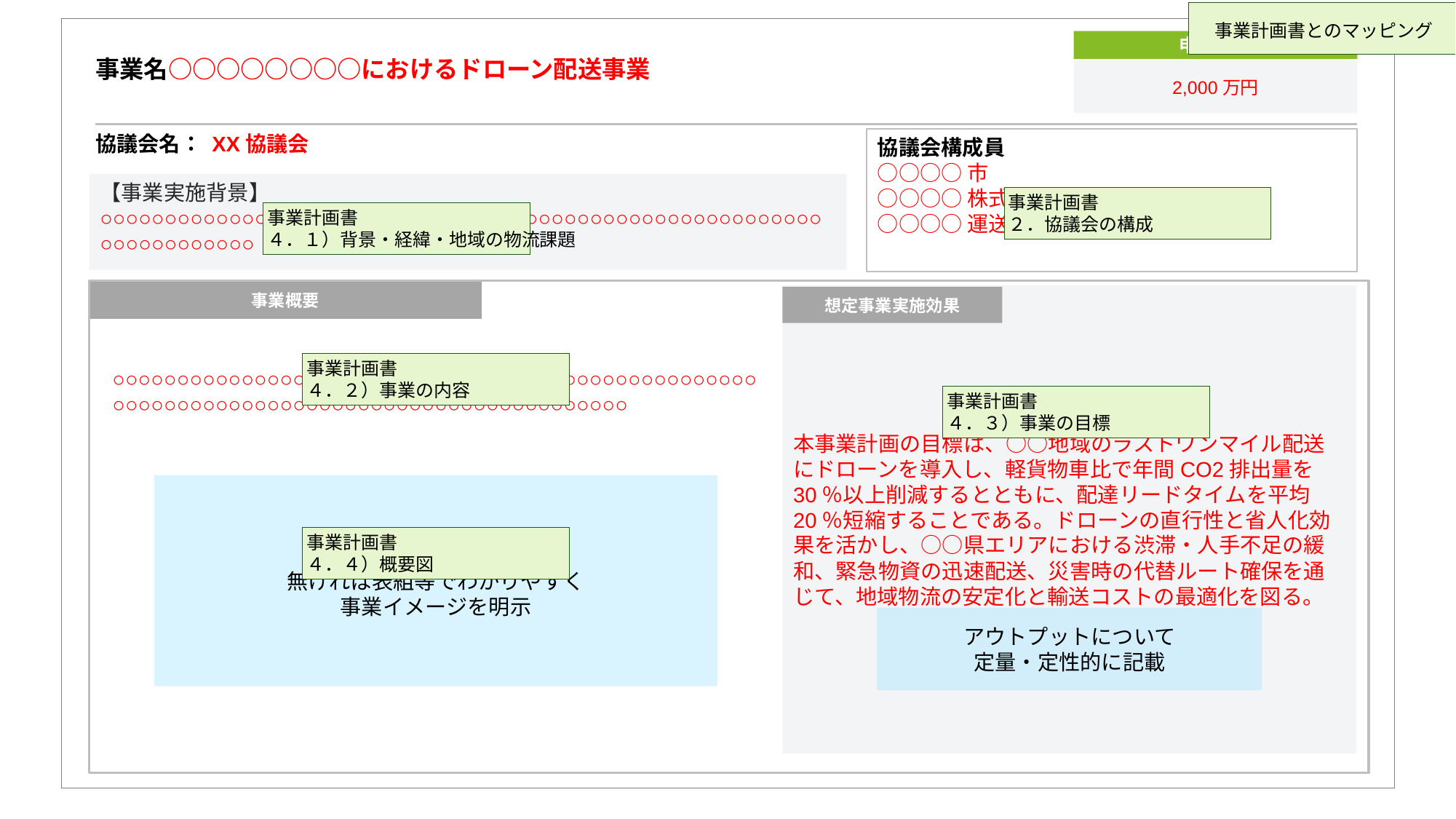

事業計画書とのマッピング

申請金額
事業名○○○○○○○○におけるドローン配送事業
2,000万円
協議会構成員
○○○○市
○○○○株式会社
○○○○運送株式会社

協議会名： XX協議会
【事業実施背景】
○○○○○○○○○○○○○○○○○○○○○○○○○○○○○○○○○○○○○○○○○○○○○○○○○○○○○○○○○○○○○○○○○○○○

事業概要
本事業計画の目標は、○○地域のラストワンマイル配送にドローンを導入し、軽貨物車比で年間CO2排出量を30％以上削減するとともに、配達リードタイムを平均20％短縮することである。ドローンの直行性と省人化効果を活かし、○○県エリアにおける渋滞・人手不足の緩和、緊急物資の迅速配送、災害時の代替ルート確保を通じて、地域物流の安定化と輸送コストの最適化を図る。
想定事業実施効果
○○○○○○○○○○○○○○○○○○○○○○○○○○○○○○○○○○○○○○○○○○○○○○○○○○○○○○○○○○○○○○○○○○○○○○○○○○○○○○○○○○○○○○○○○○
事業実施イメージ図を記載
無ければ表組等でわかりやすく
事業イメージを明示
アウトプットについて
定量・定性的に記載
事業計画書
２．協議会の構成
事業計画書
４．１）背景・経緯・地域の物流課題
事業計画書
４．２）事業の内容
事業計画書
４．３）事業の目標
事業計画書
４．４）概要図
5